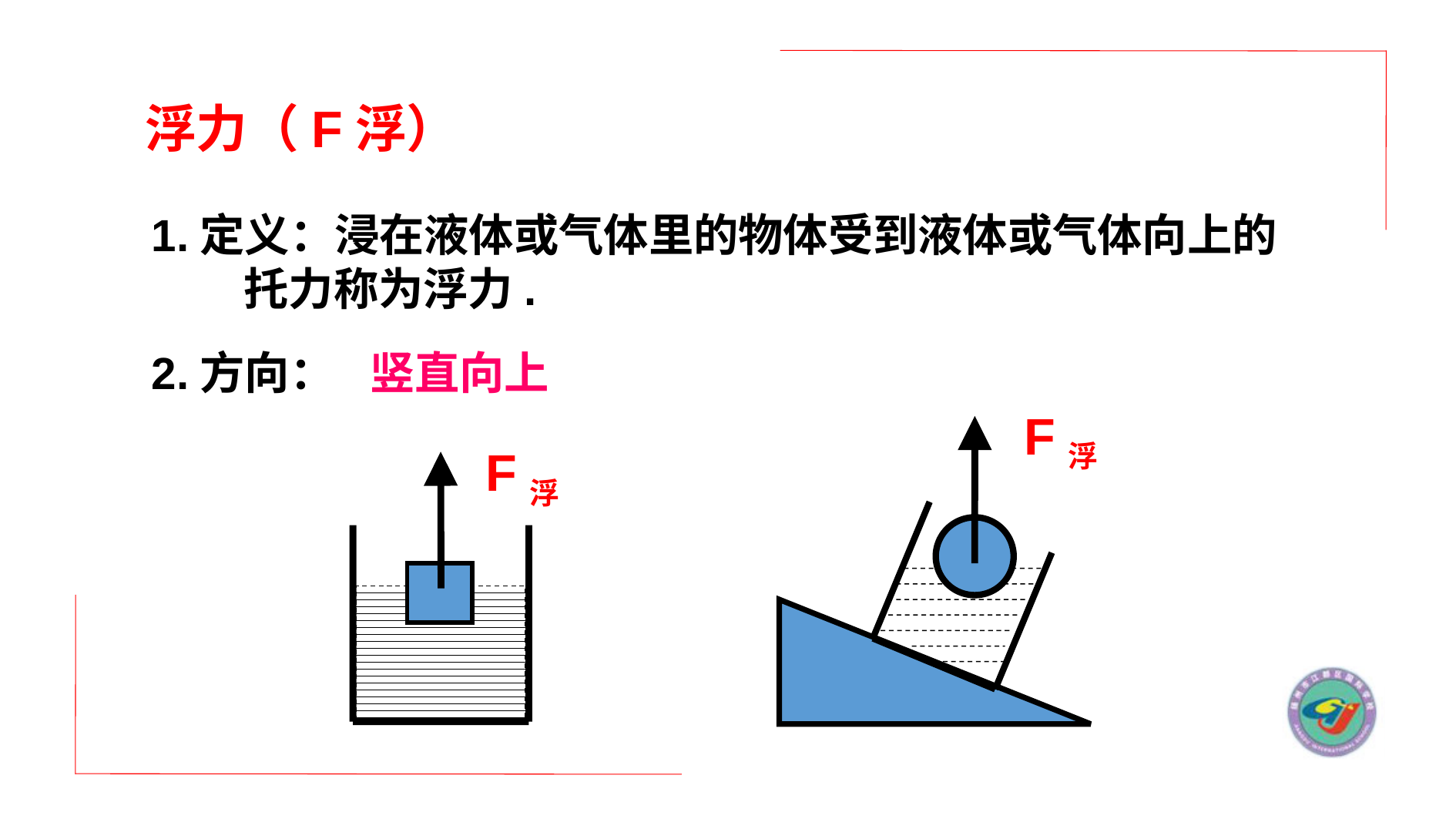

浮力（F浮）

1.定义：浸在液体或气体里的物体受到液体或气体向上的
        托力称为浮力.
竖直向上
2.方向：
F浮

F浮